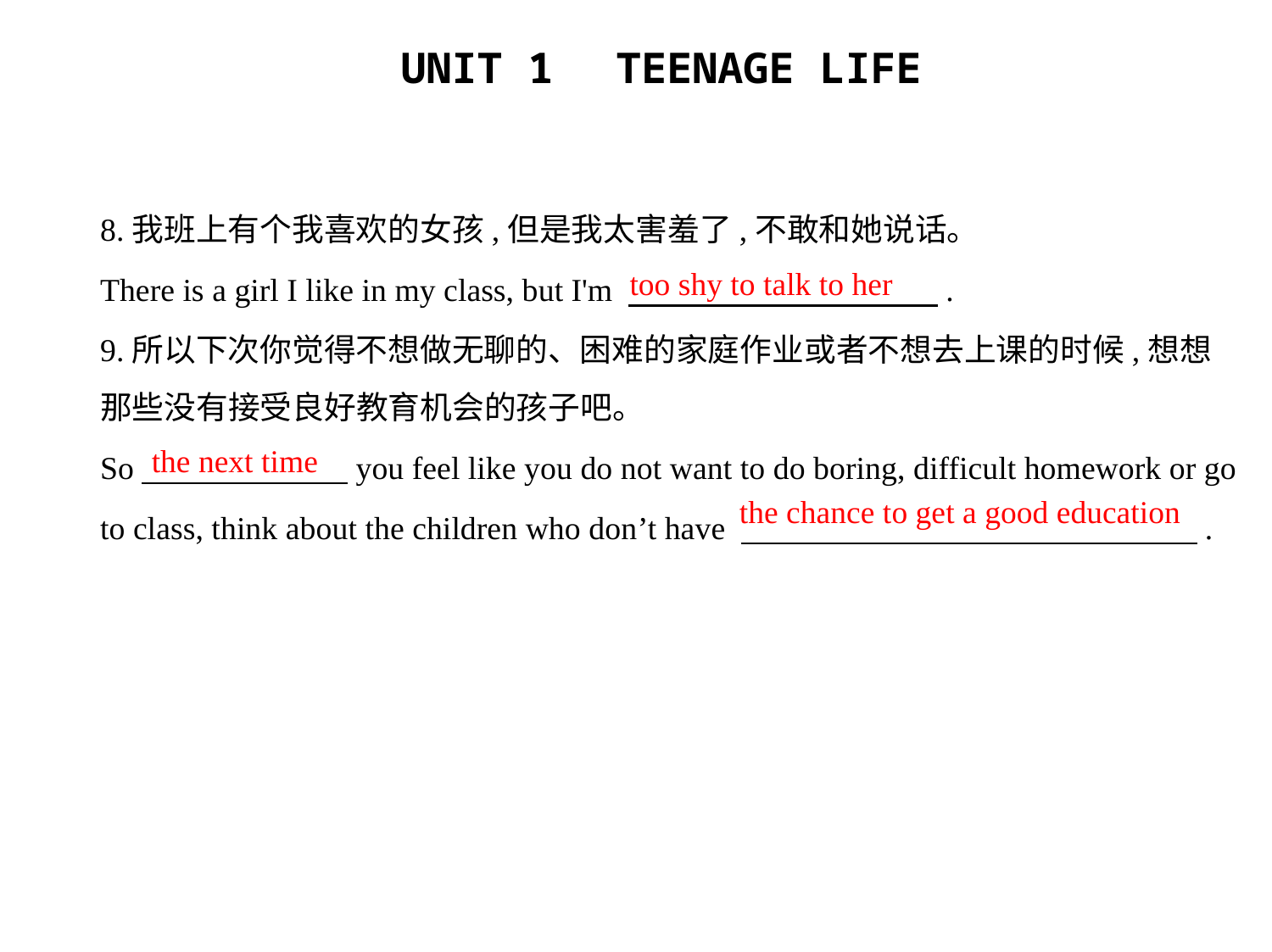

8.我班上有个我喜欢的女孩,但是我太害羞了,不敢和她说话。
There is a girl I like in my class, but I'm 　　　　　　　　　   .
9.所以下次你觉得不想做无聊的、困难的家庭作业或者不想去上课的时候,想想
那些没有接受良好教育机会的孩子吧。
So　　　　　　  you feel like you do not want to do boring, difficult homework or go
to class, think about the children who don’t have 　　　    　　　　　　　　  　    .
too shy to talk to her
the next time
the chance to get a good education